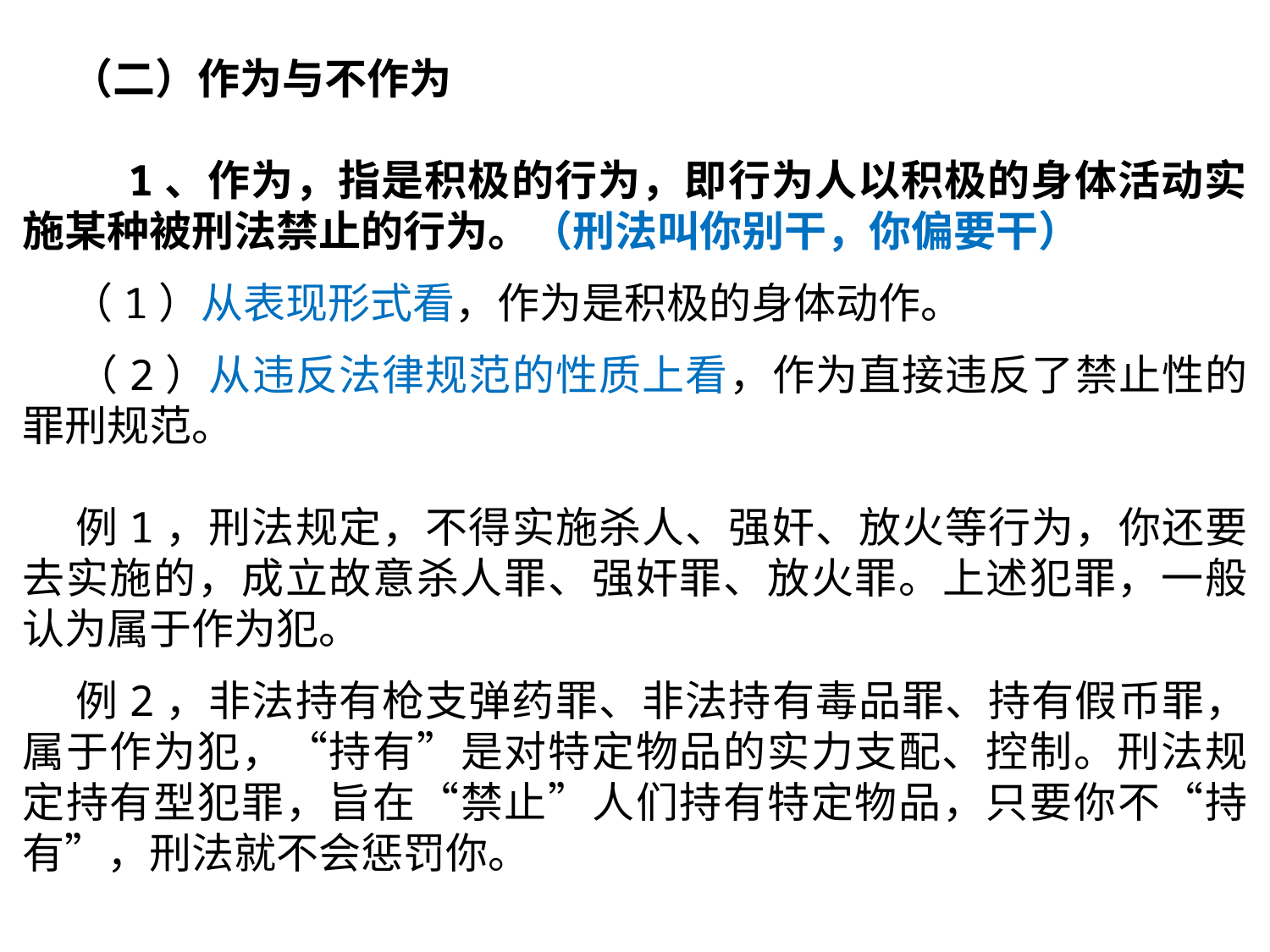

（二）作为与不作为

    1、作为，指是积极的行为，即行为人以积极的身体活动实施某种被刑法禁止的行为。（刑法叫你别干，你偏要干）

    （1）从表现形式看，作为是积极的身体动作。

    （2）从违反法律规范的性质上看，作为直接违反了禁止性的罪刑规范。

    例1，刑法规定，不得实施杀人、强奸、放火等行为，你还要去实施的，成立故意杀人罪、强奸罪、放火罪。上述犯罪，一般认为属于作为犯。

    例2，非法持有枪支弹药罪、非法持有毒品罪、持有假币罪，属于作为犯，“持有”是对特定物品的实力支配、控制。刑法规定持有型犯罪，旨在“禁止”人们持有特定物品，只要你不“持有”，刑法就不会惩罚你。